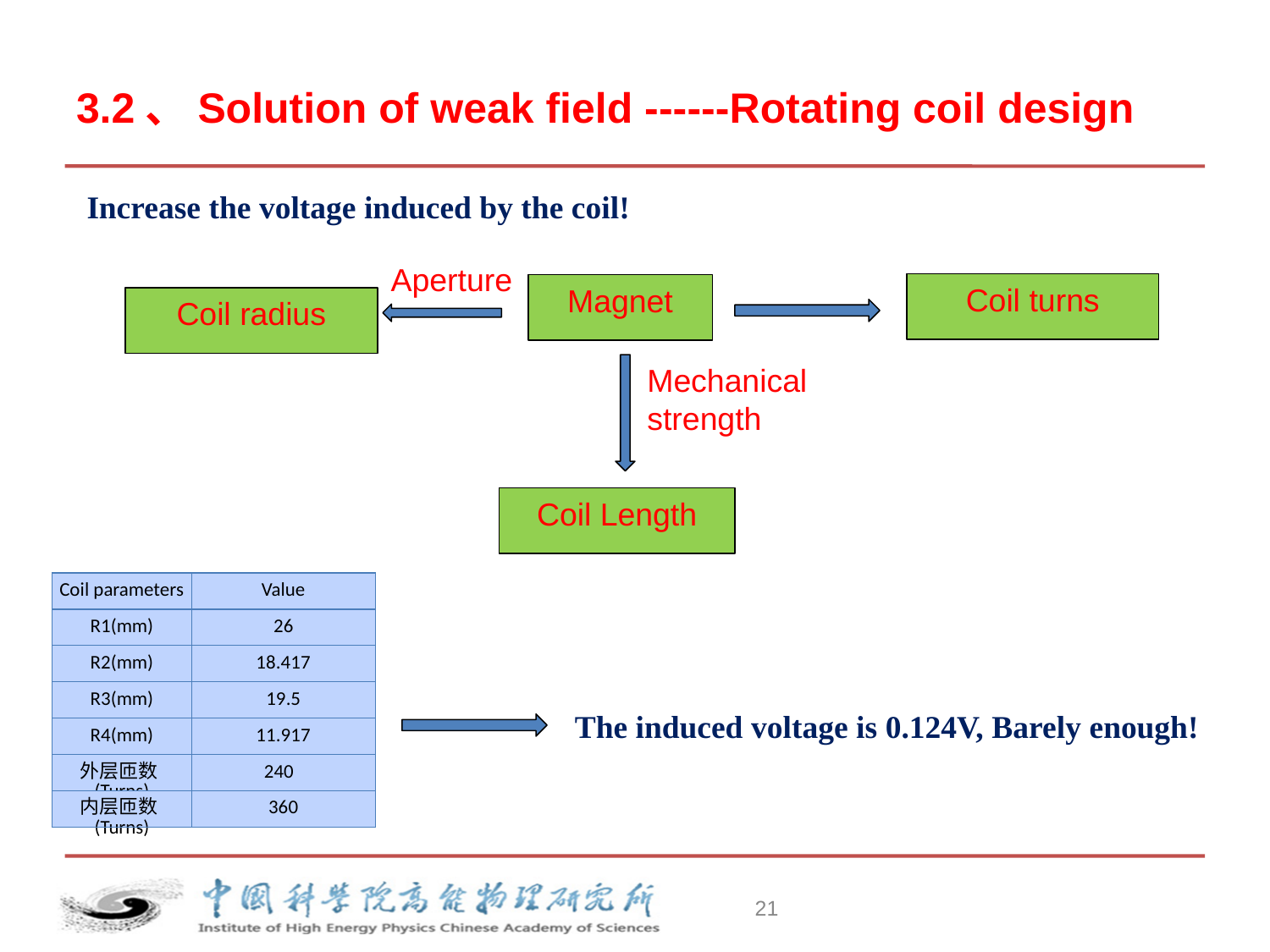

3.2、Solution of weak field ------Rotating coil design
Increase the voltage induced by the coil!
Aperture
Coil turns
Magnet
Coil radius

Mechanical strength
Coil Length
| Coil parameters | Value |
| --- | --- |
| R1(mm) | 26 |
| R2(mm) | 18.417 |
| R3(mm) | 19.5 |
| R4(mm) | 11.917 |
| 外层匝数(Turns) | 240 |
| 内层匝数(Turns) | 360 |
The induced voltage is 0.124V, Barely enough!

21